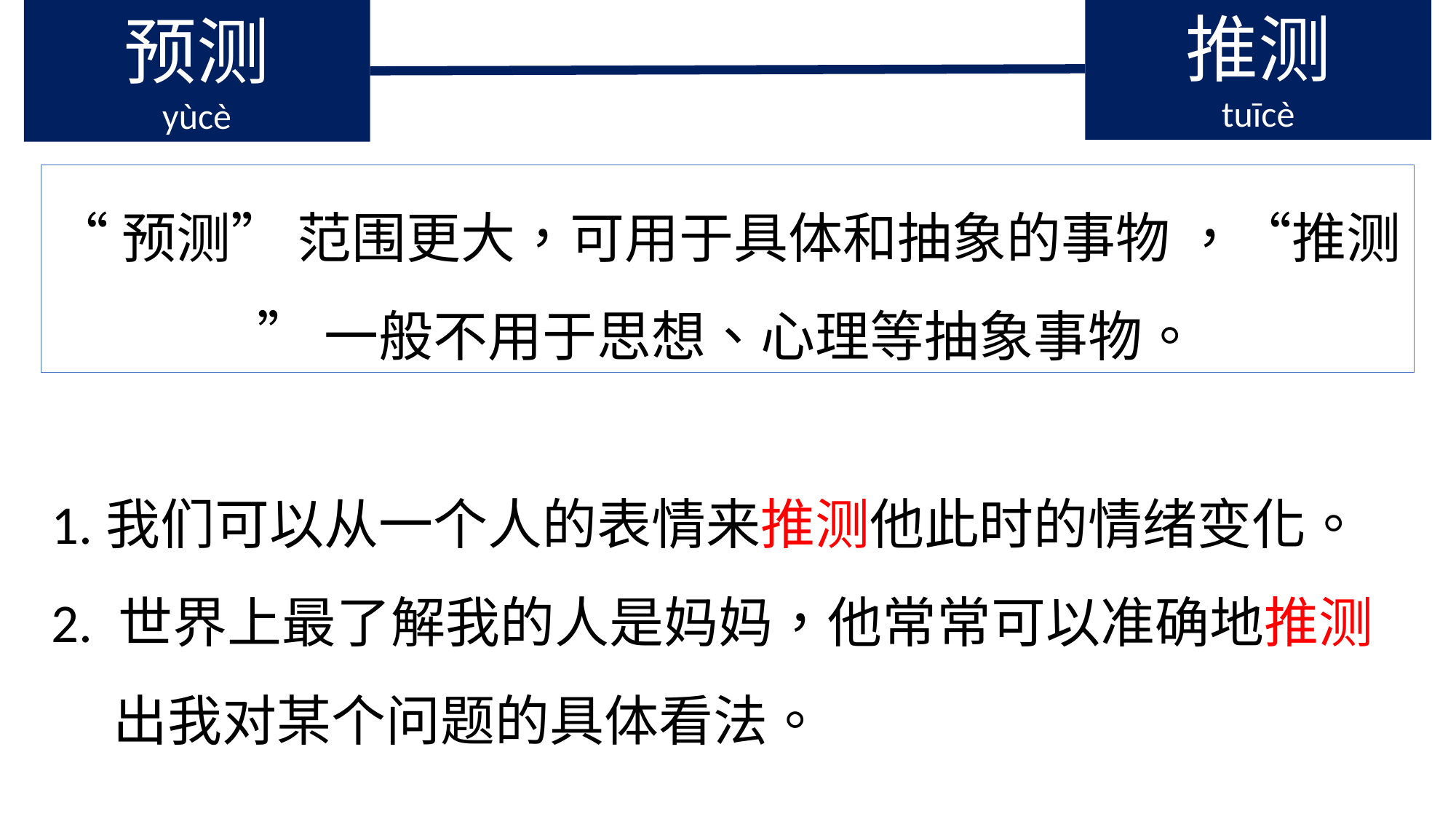

预测
yùcè
推测
tuīcè
“预测” 范围更大，可用于具体和抽象的事物 ，“推测” 一般不用于思想、心理等抽象事物。
1.我们可以从一个人的表情来推测他此时的情绪变化。
2. 世界上最了解我的人是妈妈，他常常可以准确地推测
    出我对某个问题的具体看法。